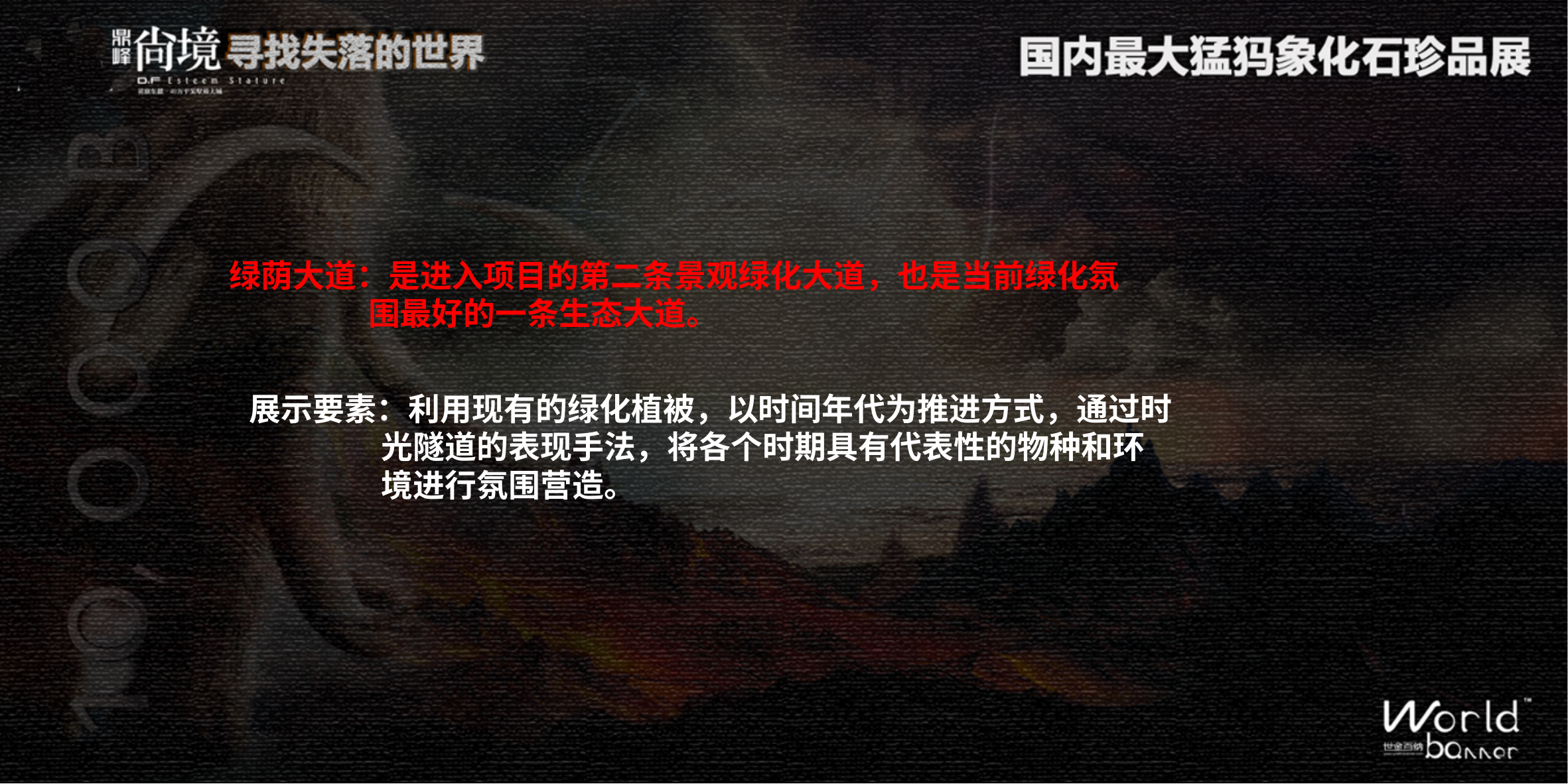

绿荫大道：是进入项目的第二条景观绿化大道，也是当前绿化氛
                  围最好的一条生态大道。
展示要素：利用现有的绿化植被，以时间年代为推进方式，通过时
                 光隧道的表现手法，将各个时期具有代表性的物种和环
                 境进行氛围营造。